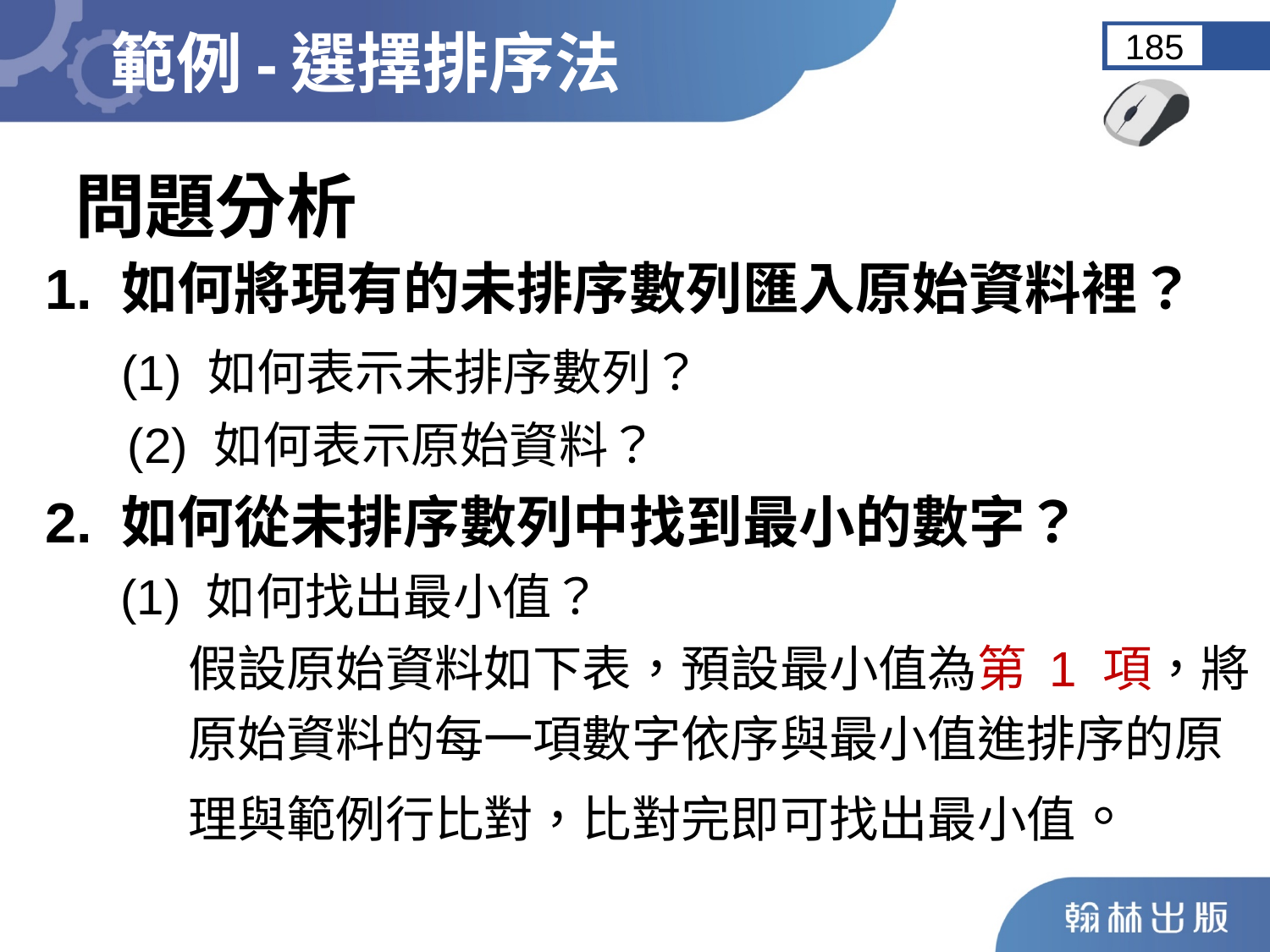

範例-選擇排序法

185
問題分析
1. 如何將現有的未排序數列匯入原始資料裡？
     (1) 如何表示未排序數列？
      (2) 如何表示原始資料？
2. 如何從未排序數列中找到最小的數字？
(1) 如何找出最小值？
假設原始資料如下表，預設最小值為第 1 項，將原始資料的每一項數字依序與最小值進排序的原理與範例行比對，比對完即可找出最小值。